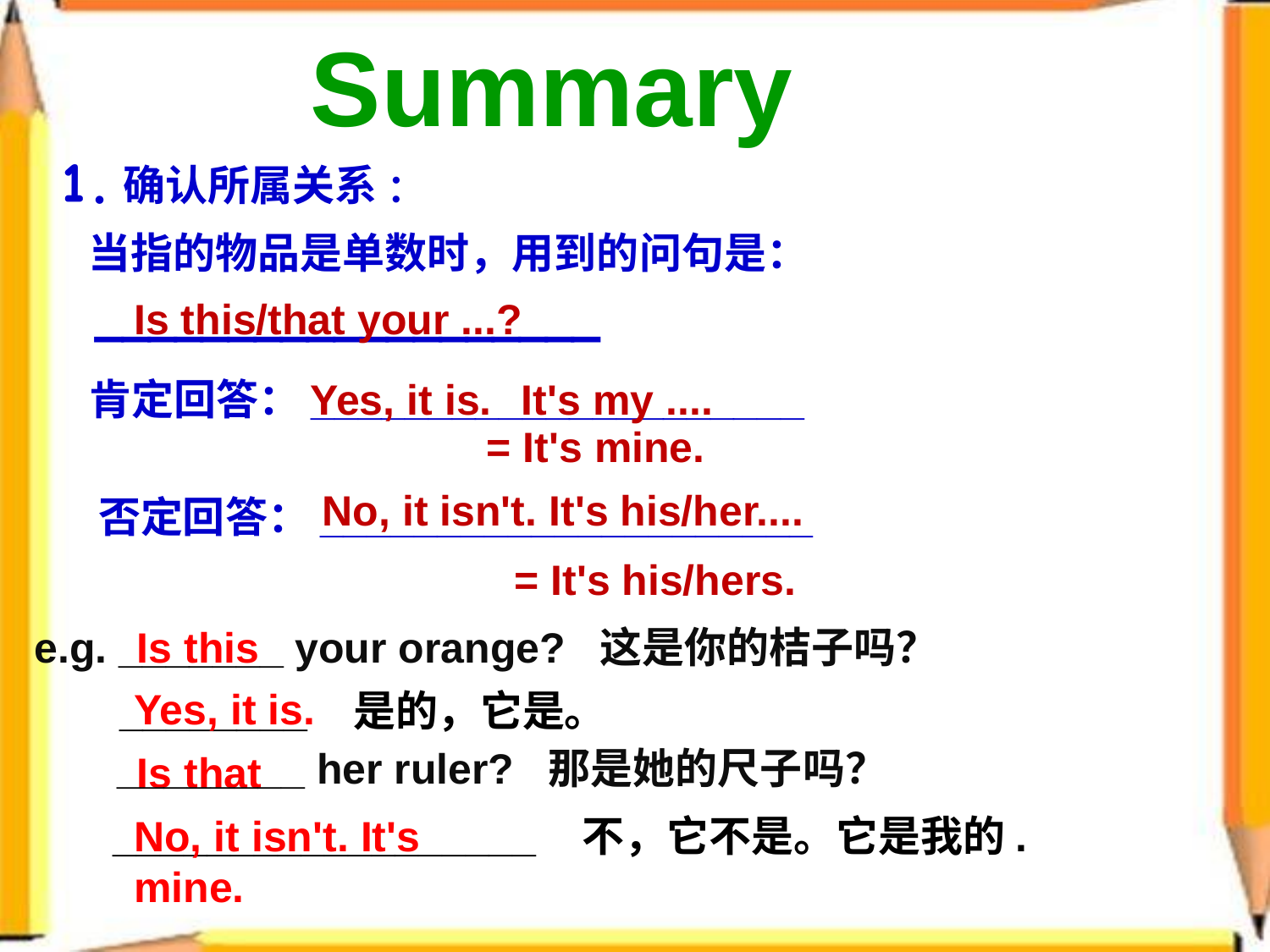

Summary
1.确认所属关系:
  当指的物品是单数时，用到的问句是：
  ___________________
Is this/that your ...?
肯定回答：_____________________
Yes, it is.
It's my ....
= It's mine.
 否定回答：_____________________
No, it isn't. It's his/her....
  = It's his/hers.
e.g. _______ your orange?  这是你的桔子吗？

Is this
Yes, it is.
________   是的，它是。
 ________ her ruler?  那是她的尺子吗？
Is that
  __________________   不，它不是。它是我的.

No, it isn't. It's mine.